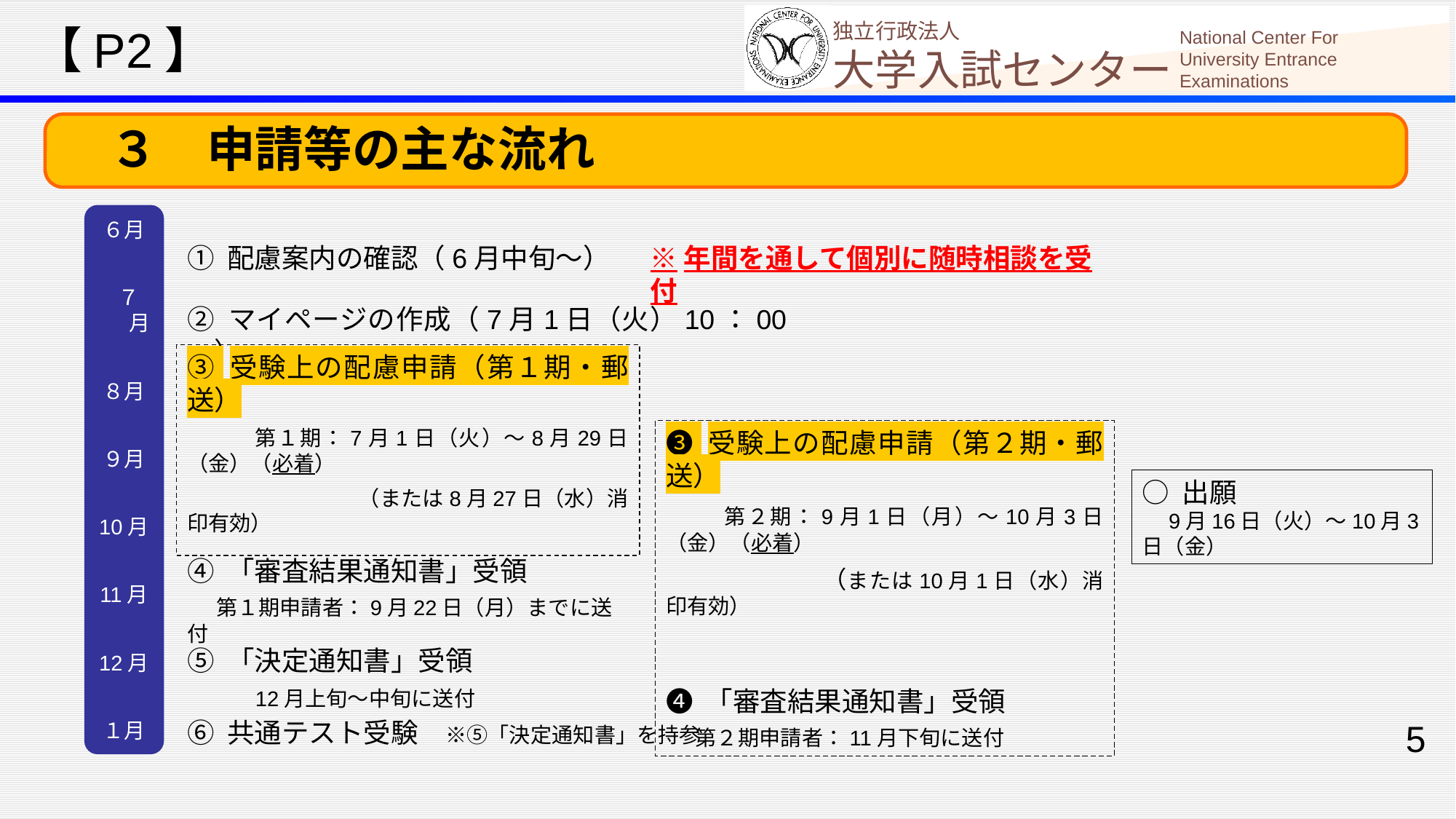

【P2】
　３　申請等の主な流れ
６月

 ７月

８月

９月

10月

11月

12月

１月
① 配慮案内の確認（6月中旬～）

② マイページの作成（7月1日（火）10：00～）

※年間を通して個別に随時相談を受付
③ 受験上の配慮申請（第１期・郵送）
　　　第１期：7月1日（火）～8月29日（金）（必着）
　　　　　　　　（または8月27日（水）消印有効）
④ 「審査結果通知書」受領
　 第１期申請者：9月22日（月）までに送付
❸ 受験上の配慮申請（第２期・郵送）
　　 第２期：9月1日（月）～10月3日（金）（必着）
　　　　　　 （または10月1日（水）消印有効）

❹ 「審査結果通知書」受領
　 第２期申請者：11月下旬に送付
○ 出願
　9月16日（火）～10月3日（金）
⑤ 「決定通知書」受領
　　12月上旬～中旬に送付
⑥ 共通テスト受験　※⑤「決定通知書」を持参

5